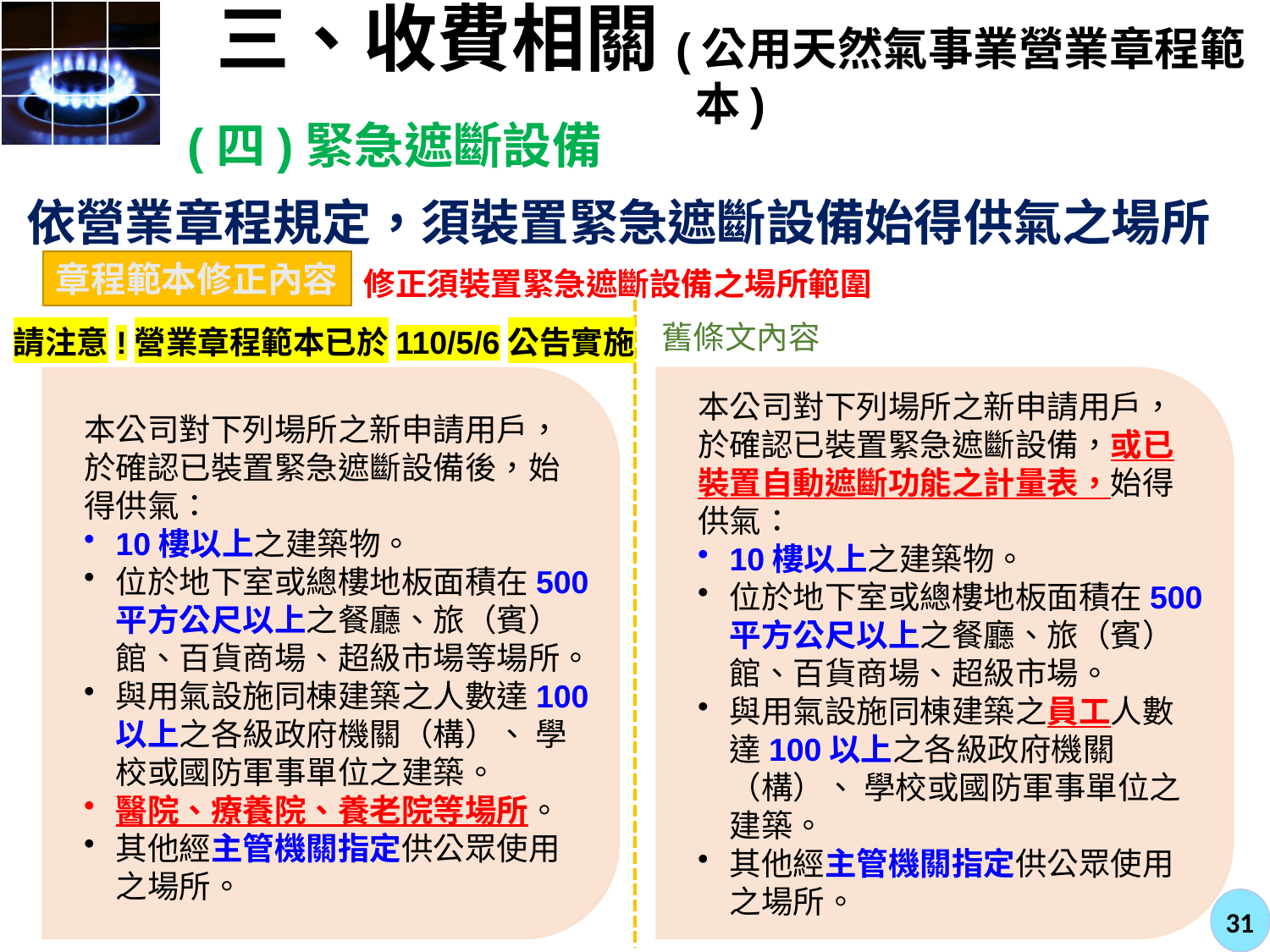

三、收費相關(公用天然氣事業營業章程範本)
(四)緊急遮斷設備
依營業章程規定，須裝置緊急遮斷設備始得供氣之場所
章程範本修正內容
修正須裝置緊急遮斷設備之場所範圍
舊條文內容
請注意!營業章程範本已於110/5/6公告實施

本公司對下列場所之新申請用戶，於確認已裝置緊急遮斷設備後，始得供氣：
10樓以上之建築物。
位於地下室或總樓地板面積在500平方公尺以上之餐廳、旅（賓）館、百貨商場、超級市場等場所。
與用氣設施同棟建築之人數達100以上之各級政府機關（構）、 學校或國防軍事單位之建築。
醫院、療養院、養老院等場所。
其他經主管機關指定供公眾使用之場所。

本公司對下列場所之新申請用戶，於確認已裝置緊急遮斷設備，或已裝置自動遮斷功能之計量表，始得供氣：
10樓以上之建築物。
位於地下室或總樓地板面積在500平方公尺以上之餐廳、旅（賓）館、百貨商場、超級市場。
與用氣設施同棟建築之員工人數達100以上之各級政府機關（構）、 學校或國防軍事單位之建築。
其他經主管機關指定供公眾使用之場所。
31